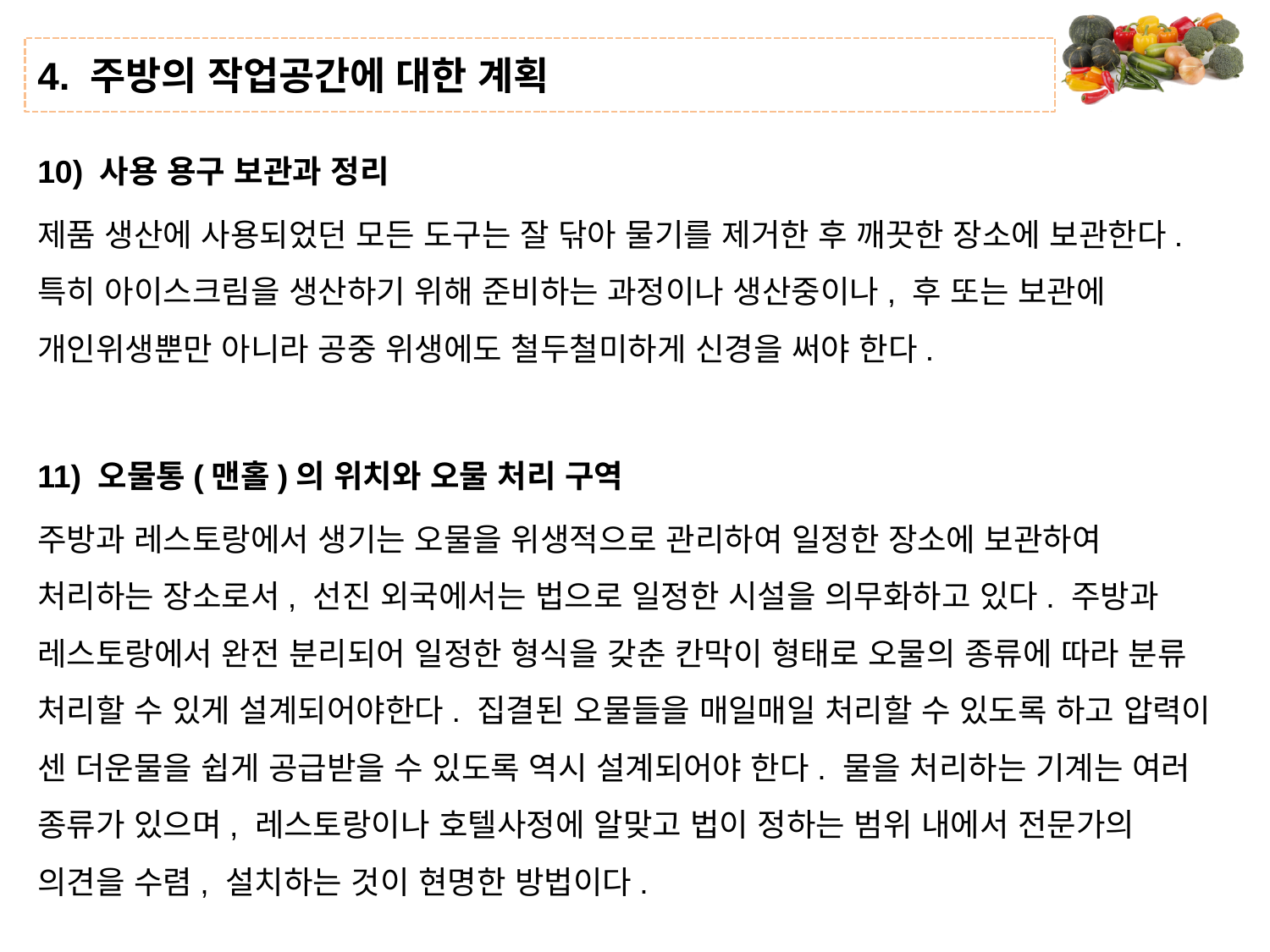

# 4. 주방의 작업공간에 대한 계획
10) 사용 용구 보관과 정리
제품 생산에 사용되었던 모든 도구는 잘 닦아 물기를 제거한 후 깨끗한 장소에 보관한다. 특히 아이스크림을 생산하기 위해 준비하는 과정이나 생산중이나, 후 또는 보관에 개인위생뿐만 아니라 공중 위생에도 철두철미하게 신경을 써야 한다.

11) 오물통(맨홀)의 위치와 오물 처리 구역
주방과 레스토랑에서 생기는 오물을 위생적으로 관리하여 일정한 장소에 보관하여 처리하는 장소로서, 선진 외국에서는 법으로 일정한 시설을 의무화하고 있다. 주방과 레스토랑에서 완전 분리되어 일정한 형식을 갖춘 칸막이 형태로 오물의 종류에 따라 분류 처리할 수 있게 설계되어야한다. 집결된 오물들을 매일매일 처리할 수 있도록 하고 압력이 센 더운물을 쉽게 공급받을 수 있도록 역시 설계되어야 한다. 물을 처리하는 기계는 여러 종류가 있으며, 레스토랑이나 호텔사정에 알맞고 법이 정하는 범위 내에서 전문가의 의견을 수렴, 설치하는 것이 현명한 방법이다.